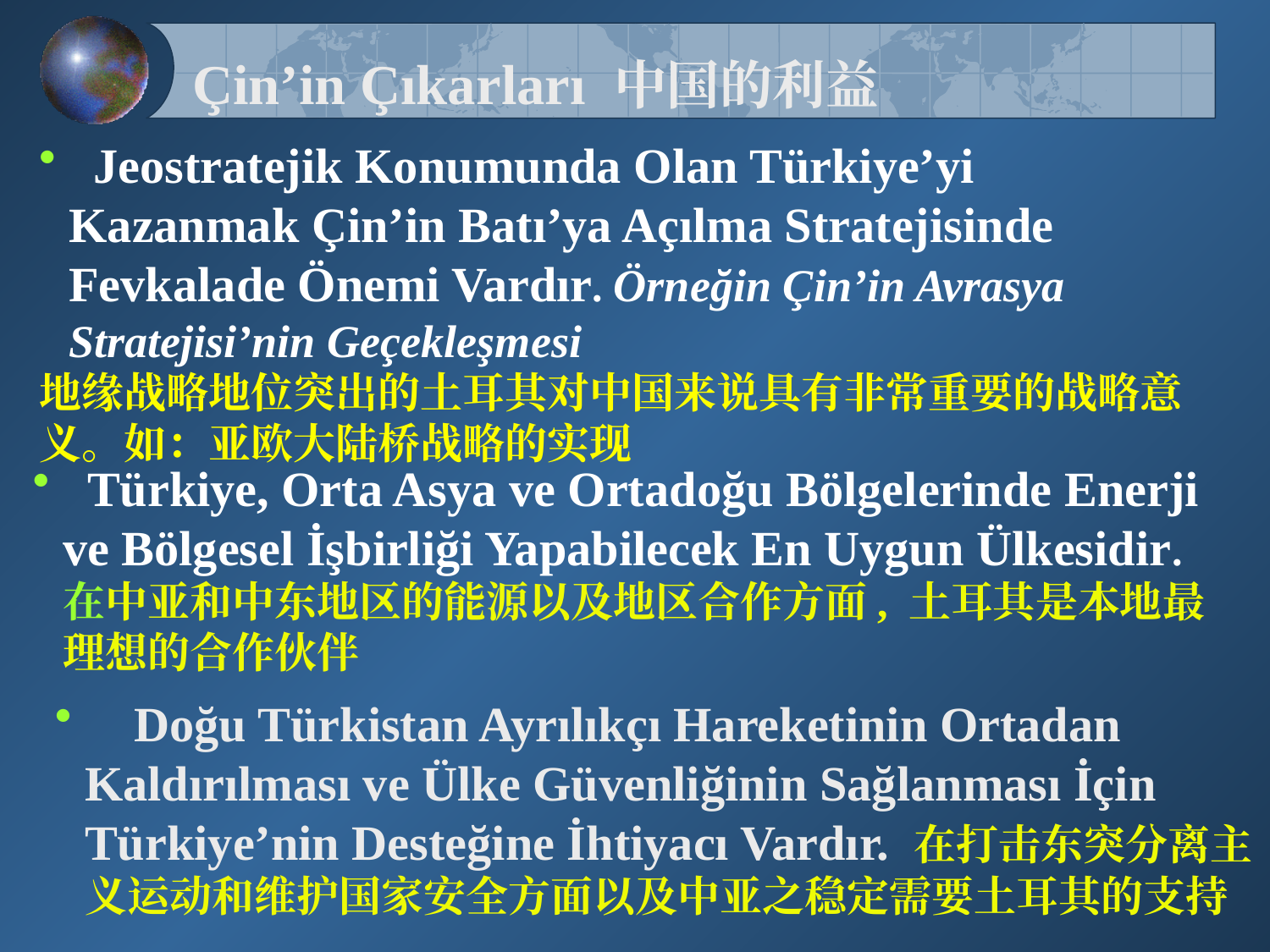

Çin’in Çıkarları 中国的利益
  Jeostratejik Konumunda Olan Türkiye’yi Kazanmak Çin’in Batı’ya Açılma Stratejisinde Fevkalade Önemi Vardır. Örneğin Çin’in Avrasya Stratejisi’nin Geçekleşmesi
地缘战略地位突出的土耳其对中国来说具有非常重要的战略意义。如：亚欧大陆桥战略的实现
  Türkiye, Orta Asya ve Ortadoğu Bölgelerinde Enerji ve Bölgesel İşbirliği Yapabilecek En Uygun Ülkesidir. 在中亚和中东地区的能源以及地区合作方面, 土耳其是本地最理想的合作伙伴
    Doğu Türkistan Ayrılıkçı Hareketinin Ortadan Kaldırılması ve Ülke Güvenliğinin Sağlanması İçin Türkiye’nin Desteğine İhtiyacı Vardır. 在打击东突分离主义运动和维护国家安全方面以及中亚之稳定需要土耳其的支持